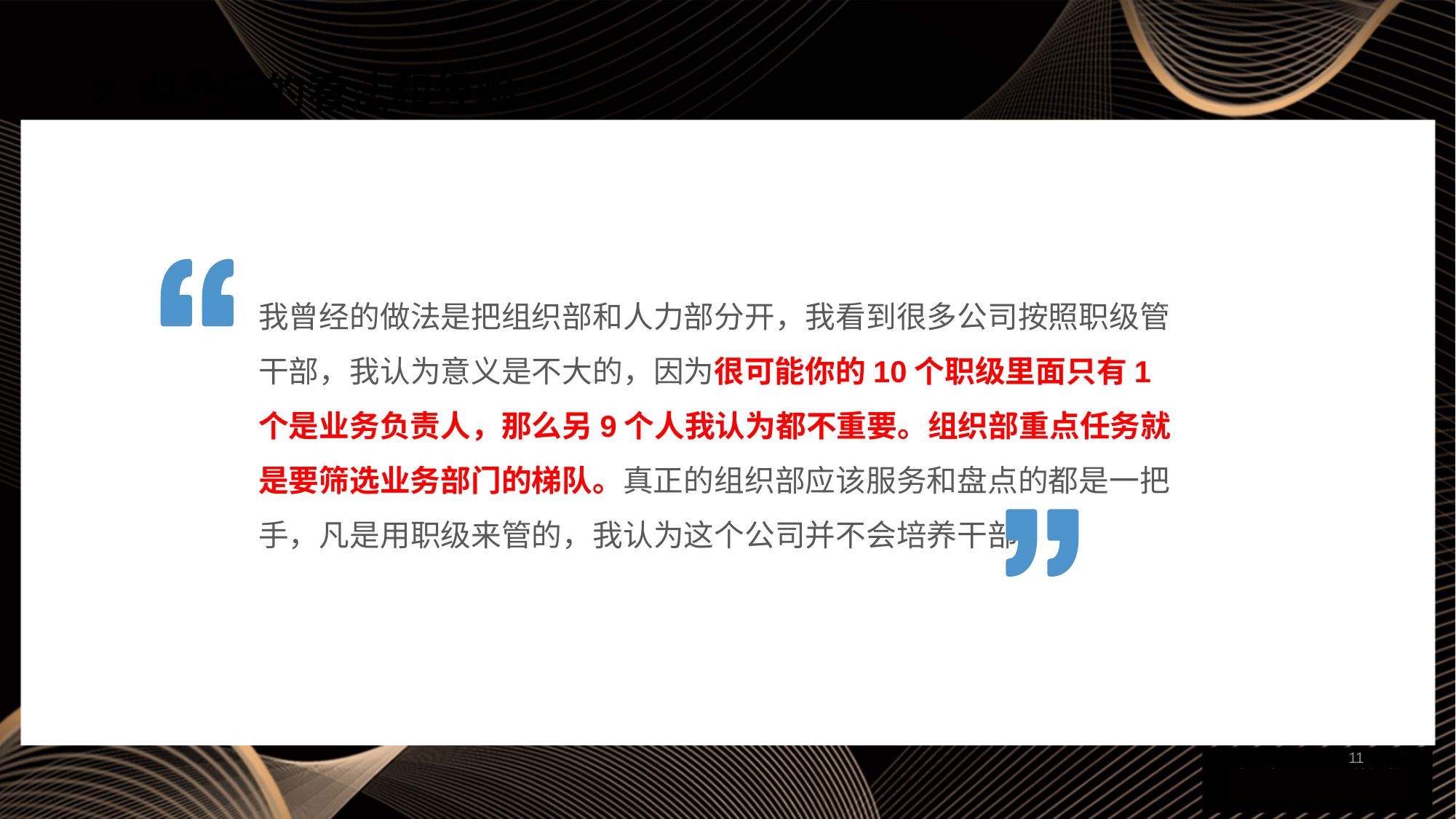

# 2.郑云端的看法和经验

我曾经的做法是把组织部和人力部分开，我看到很多公司按照职级管干部，我认为意义是不大的，因为很可能你的10个职级里面只有1个是业务负责人，那么另9个人我认为都不重要。组织部重点任务就是要筛选业务部门的梯队。真正的组织部应该服务和盘点的都是一把手，凡是用职级来管的，我认为这个公司并不会培养干部。

11